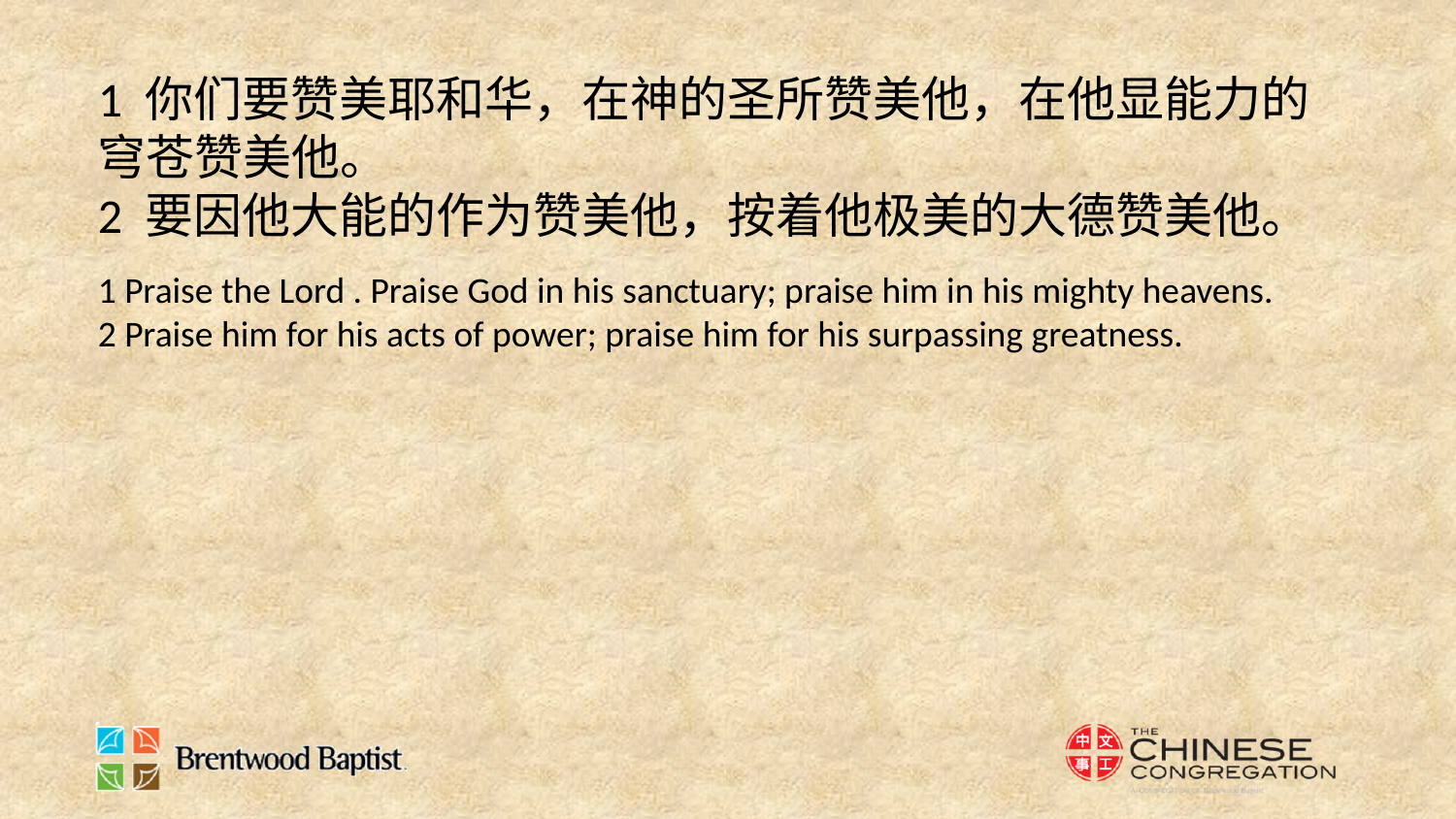

1 你们要赞美耶和华，在神的圣所赞美他，在他显能力的穹苍赞美他。
2 要因他大能的作为赞美他，按着他极美的大德赞美他。

1 Praise the Lord . Praise God in his sanctuary; praise him in his mighty heavens.
2 Praise him for his acts of power; praise him for his surpassing greatness.